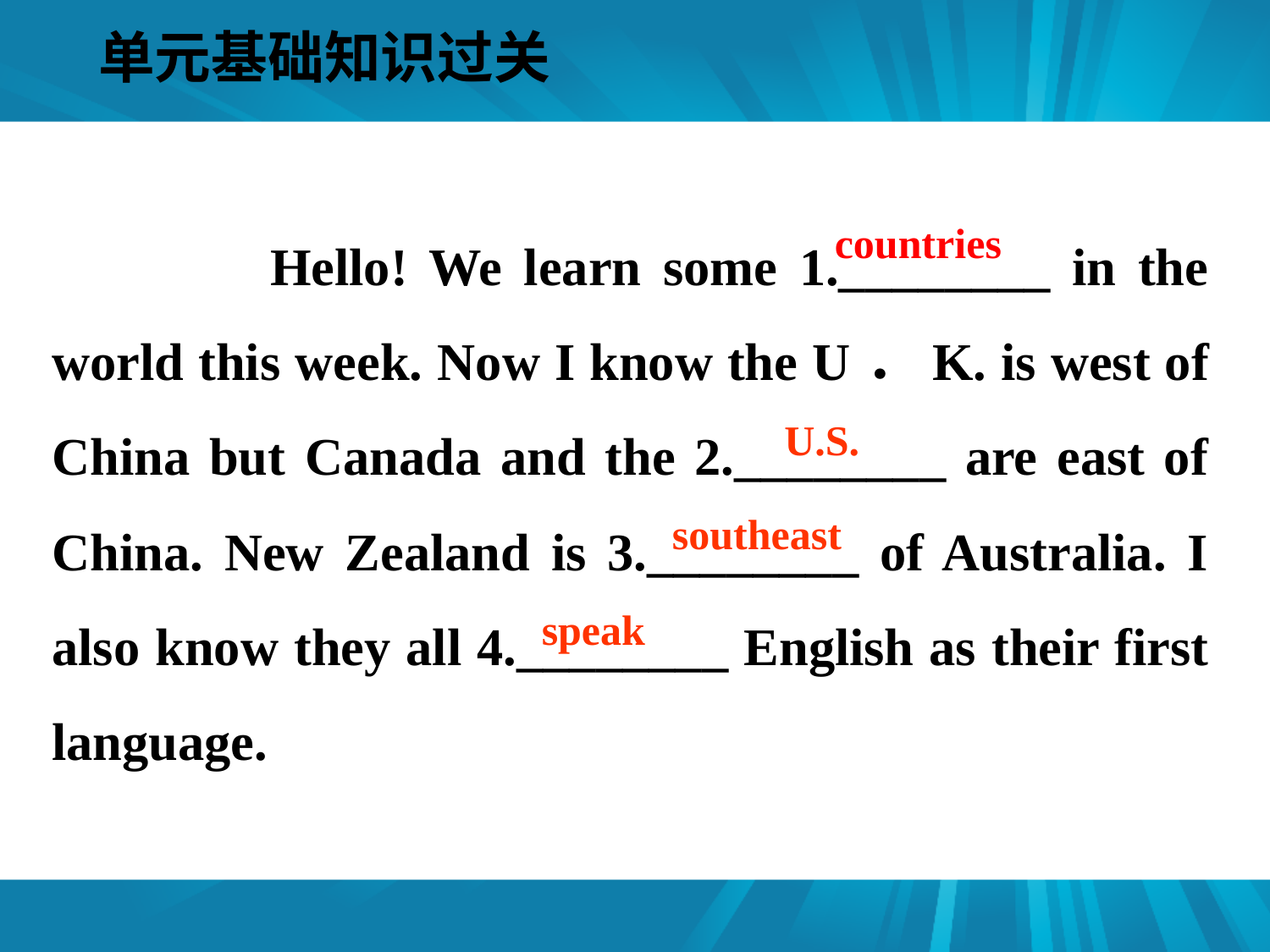

单元基础知识过关
#
          Hello! We learn some 1.________ in the world this week. Now I know the U．K. is west of China but Canada and the 2.________ are east of China. New Zealand is 3.________ of Australia. I also know they all 4.________ English as their first language.
countries
U.S.

southeast
speak